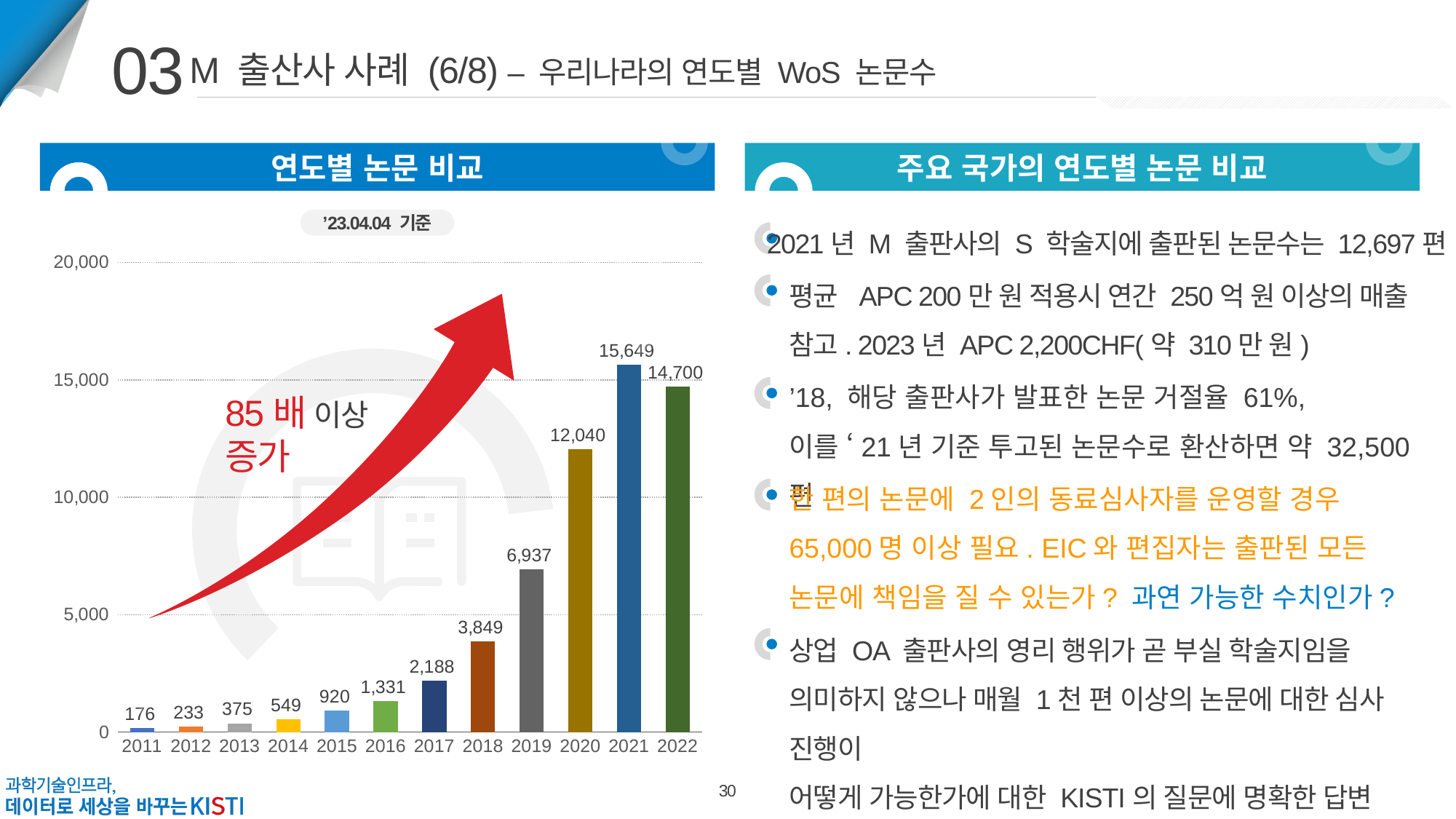

03
M 출산사 사례 (6/8) – 우리나라의 연도별 WoS 논문수

연도별 논문 비교

주요 국가의 연도별 논문 비교

M 출판사의 S 학술지 WoS의 연도별 논문수

’23.04.04 기준
2021년 M 출판사의 S 학술지에 출판된 논문수는 12,697편

### Chart

| Category | Web of Science |
|---|---|
| 2011 | 176.0 |
| 2012 | 233.0 |
| 2013 | 375.0 |
| 2014 | 549.0 |
| 2015 | 920.0 |
| 2016 | 1331.0 |
| 2017 | 2188.0 |
| 2018 | 3849.0 |
| 2019 | 6937.0 |
| 2020 | 12040.0 |
| 2021 | 15649.0 |
| 2022 | 14700.0 |
평균  APC 200만 원 적용시 연간 250억 원 이상의 매출
참고. 2023년 APC 2,200CHF(약 310만 원)

’18, 해당 출판사가 발표한 논문 거절율 61%,
이를 ‘21년 기준 투고된 논문수로 환산하면 약 32,500편

85배 이상
증가
한 편의 논문에 2인의 동료심사자를 운영할 경우 65,000명 이상 필요. EIC와 편집자는 출판된 모든 논문에 책임을 질 수 있는가? 과연 가능한 수치인가?

상업 OA 출판사의 영리 행위가 곧 부실 학술지임을  의미하지 않으나 매월 1천 편 이상의 논문에 대한 심사 진행이
어떻게 가능한가에 대한 KISTI의 질문에 명확한 답변 없음.

30